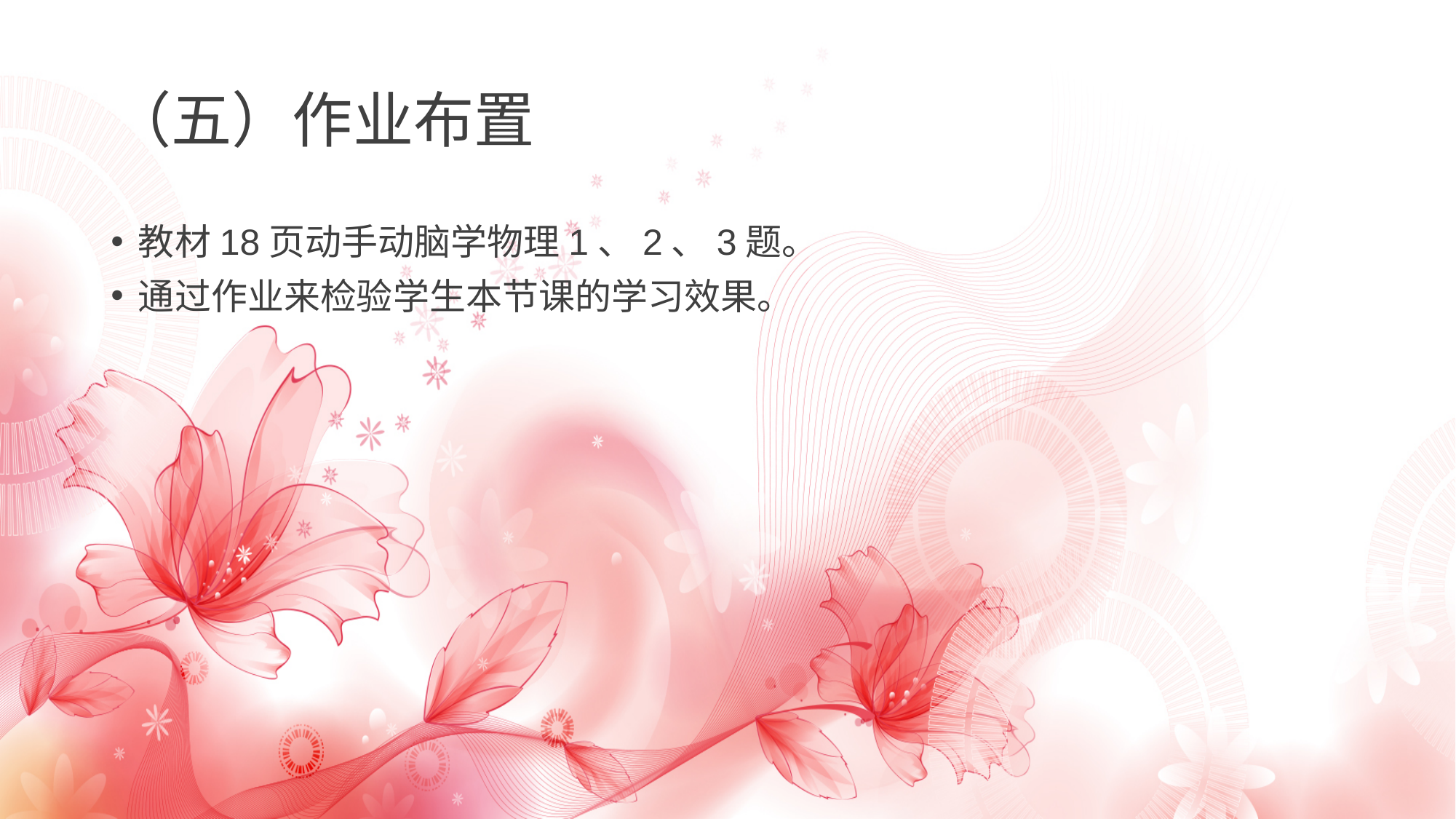

# （五）作业布置
教材18页动手动脑学物理1、2、3题。
通过作业来检验学生本节课的学习效果。